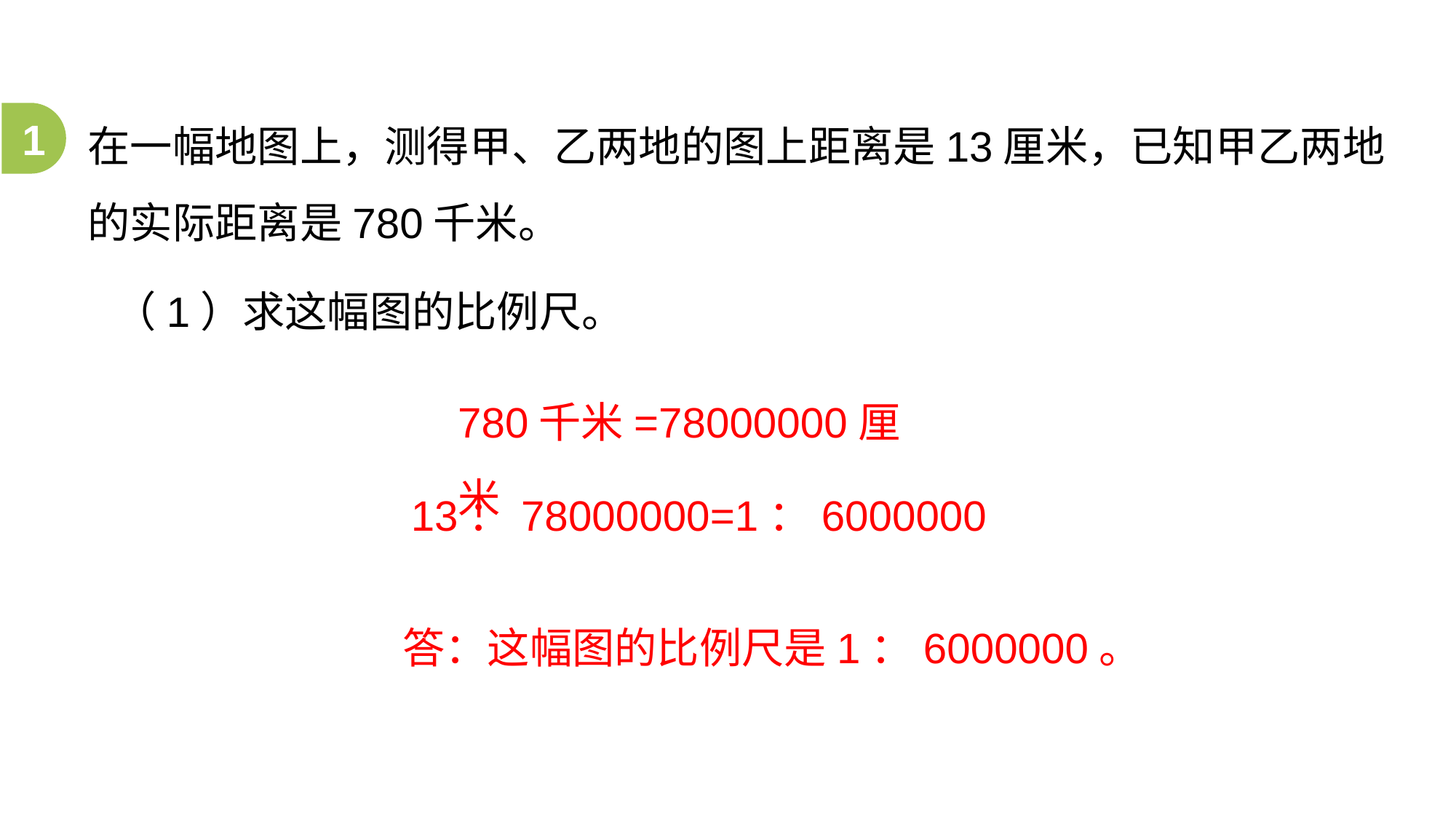

在一幅地图上，测得甲、乙两地的图上距离是13厘米，已知甲乙两地的实际距离是780千米。
1
（1）求这幅图的比例尺。
780千米=78000000厘米
13：78000000=1：6000000
答：这幅图的比例尺是1：6000000。